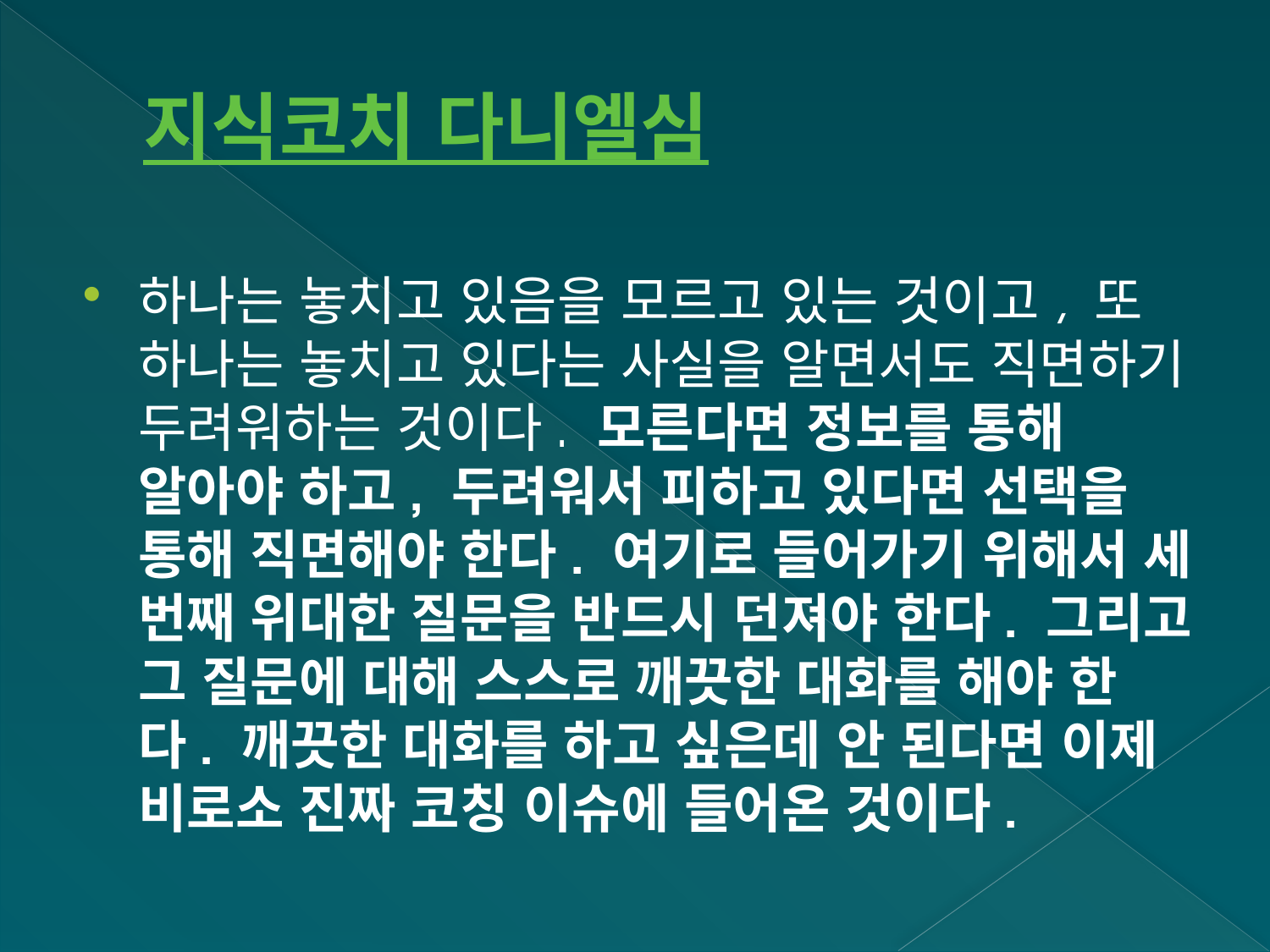

# 지식코치 다니엘심
하나는 놓치고 있음을 모르고 있는 것이고, 또 하나는 놓치고 있다는 사실을 알면서도 직면하기 두려워하는 것이다. 모른다면 정보를 통해 알아야 하고, 두려워서 피하고 있다면 선택을 통해 직면해야 한다. 여기로 들어가기 위해서 세 번째 위대한 질문을 반드시 던져야 한다. 그리고 그 질문에 대해 스스로 깨끗한 대화를 해야 한다. 깨끗한 대화를 하고 싶은데 안 된다면 이제 비로소 진짜 코칭 이슈에 들어온 것이다.